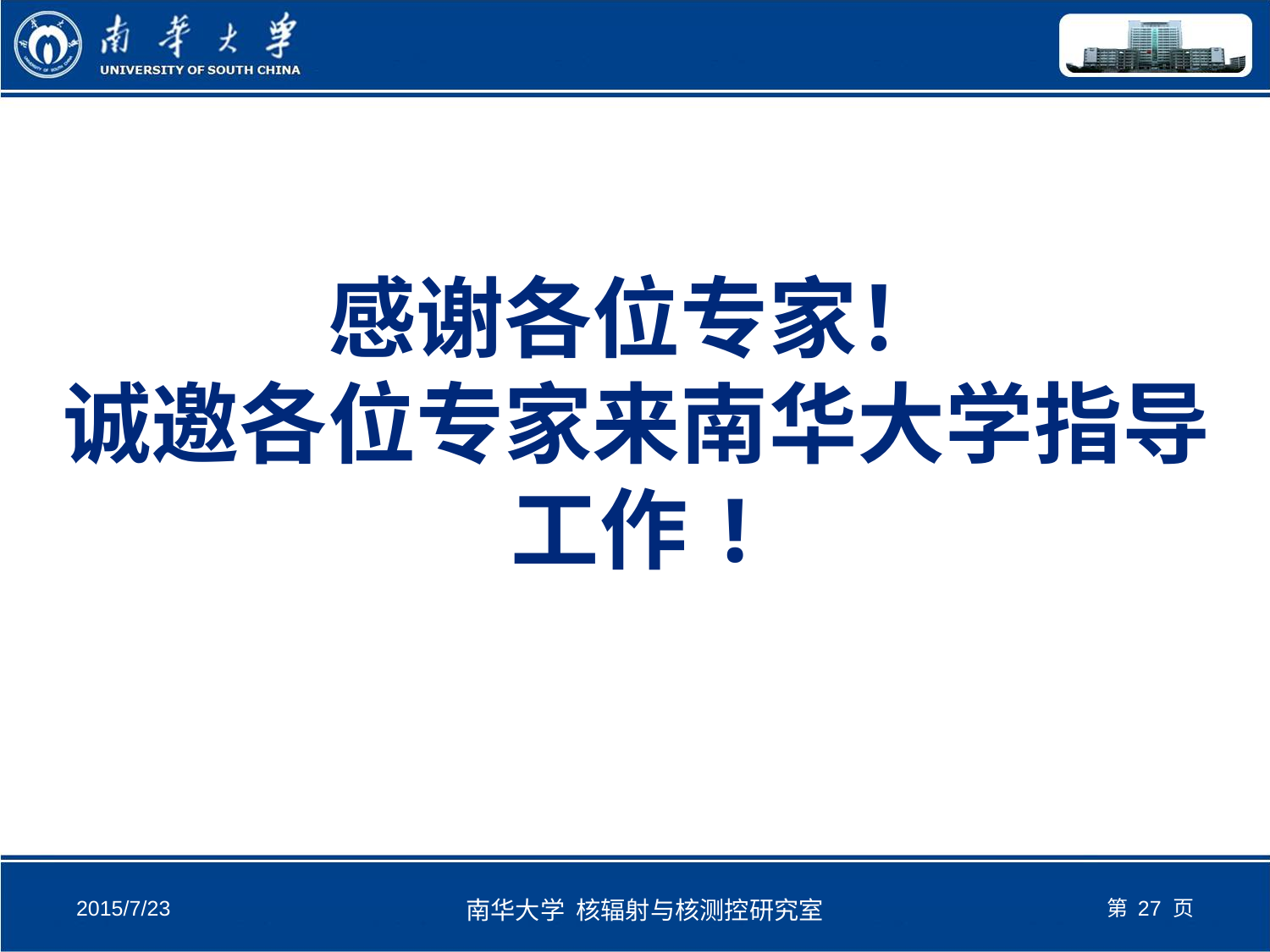

感谢各位专家！
诚邀各位专家来南华大学指导工作!
南华大学  核辐射与核测控研究室
2015/7/23
第 27 页